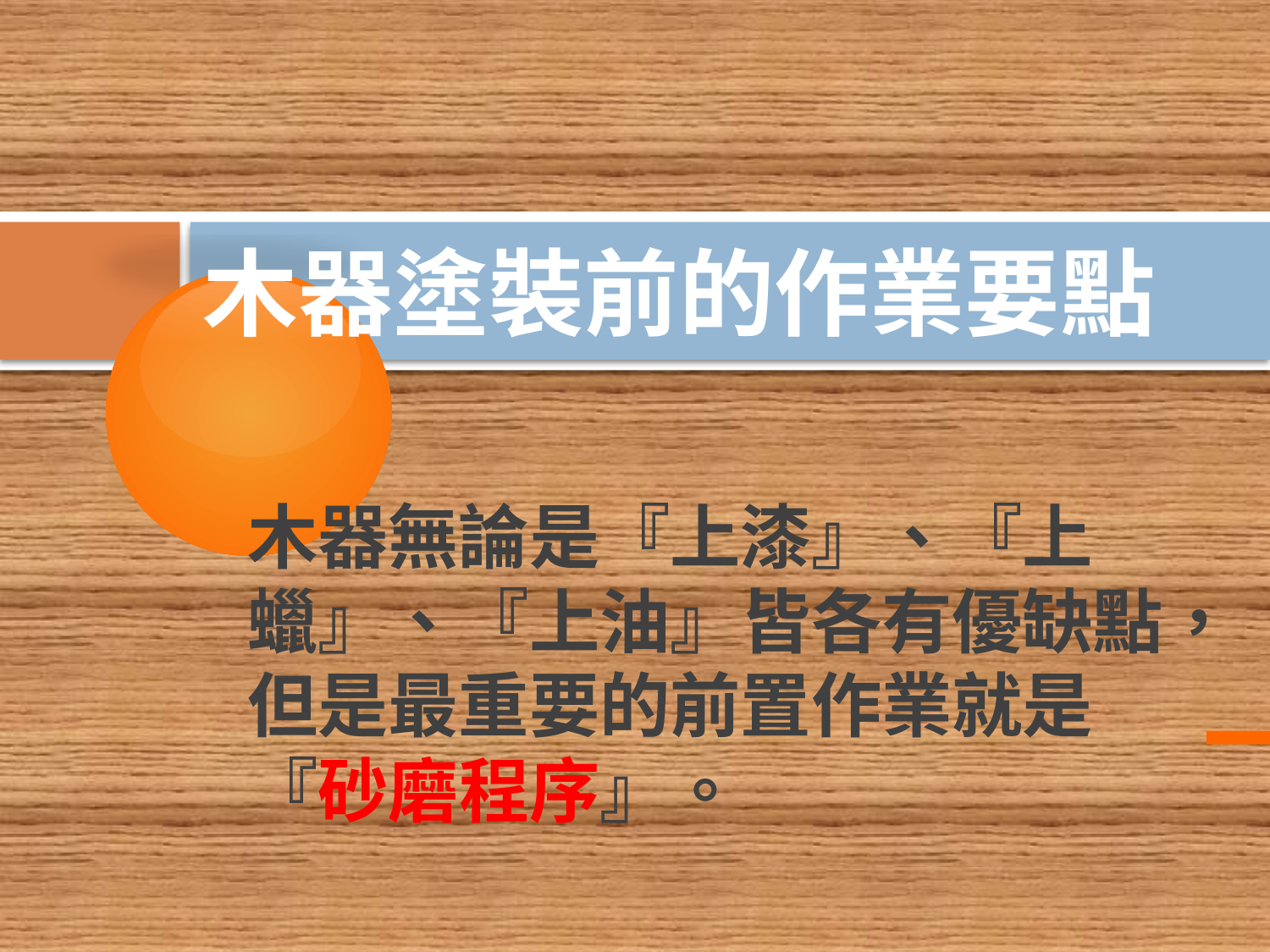

# 木器塗裝前的作業要點
木器無論是『上漆』、『上蠟』、『上油』皆各有優缺點，但是最重要的前置作業就是『砂磨程序』。